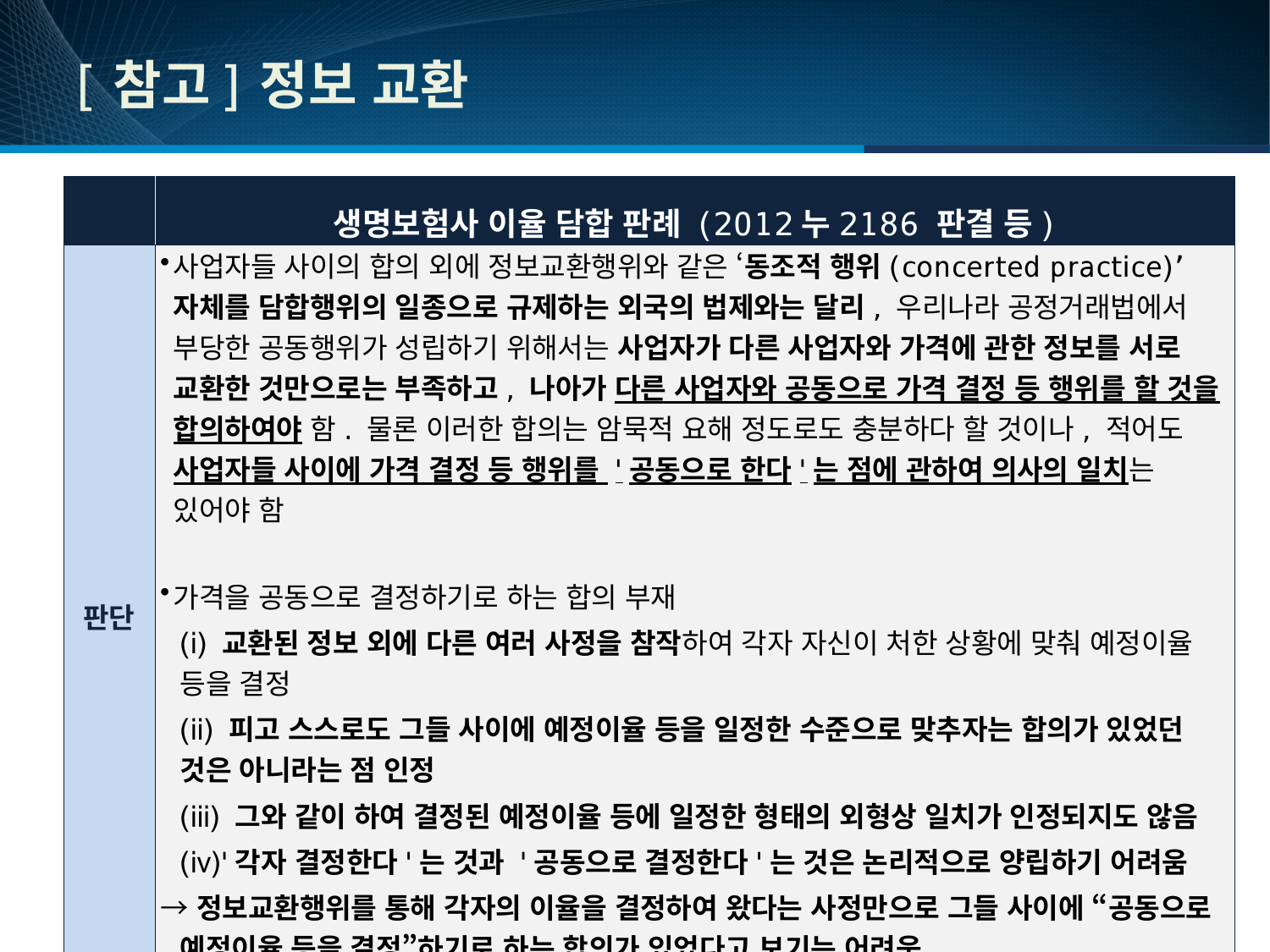

# [참고]정보 교환

|  | 생명보험사 이율 담합 판례 (2012누2186 판결 등) |
| --- | --- |
| 판단 | 사업자들 사이의 합의 외에 정보교환행위와 같은 ‘동조적 행위(concerted practice)’ 자체를 담합행위의 일종으로 규제하는 외국의 법제와는 달리, 우리나라 공정거래법에서 부당한 공동행위가 성립하기 위해서는 사업자가 다른 사업자와 가격에 관한 정보를 서로 교환한 것만으로는 부족하고, 나아가 다른 사업자와 공동으로 가격 결정 등 행위를 할 것을 합의하여야 함. 물론 이러한 합의는 암묵적 요해 정도로도 충분하다 할 것이나, 적어도 사업자들 사이에 가격 결정 등 행위를 '공동으로 한다'는 점에 관하여 의사의 일치는 있어야 함 가격을 공동으로 결정하기로 하는 합의 부재 (i) 교환된 정보 외에 다른 여러 사정을 참작하여 각자 자신이 처한 상황에 맞춰 예정이율 등을 결정 (ii) 피고 스스로도 그들 사이에 예정이율 등을 일정한 수준으로 맞추자는 합의가 있었던 것은 아니라는 점 인정 (iii) 그와 같이 하여 결정된 예정이율 등에 일정한 형태의 외형상 일치가 인정되지도 않음 (iv)'각자 결정한다'는 것과 '공동으로 결정한다'는 것은 논리적으로 양립하기 어려움 →정보교환행위를 통해 각자의 이율을 결정하여 왔다는 사정만으로 그들 사이에 “공동으로 예정이율 등을 결정”하기로 하는 합의가 있었다고 보기는 어려움 |
18